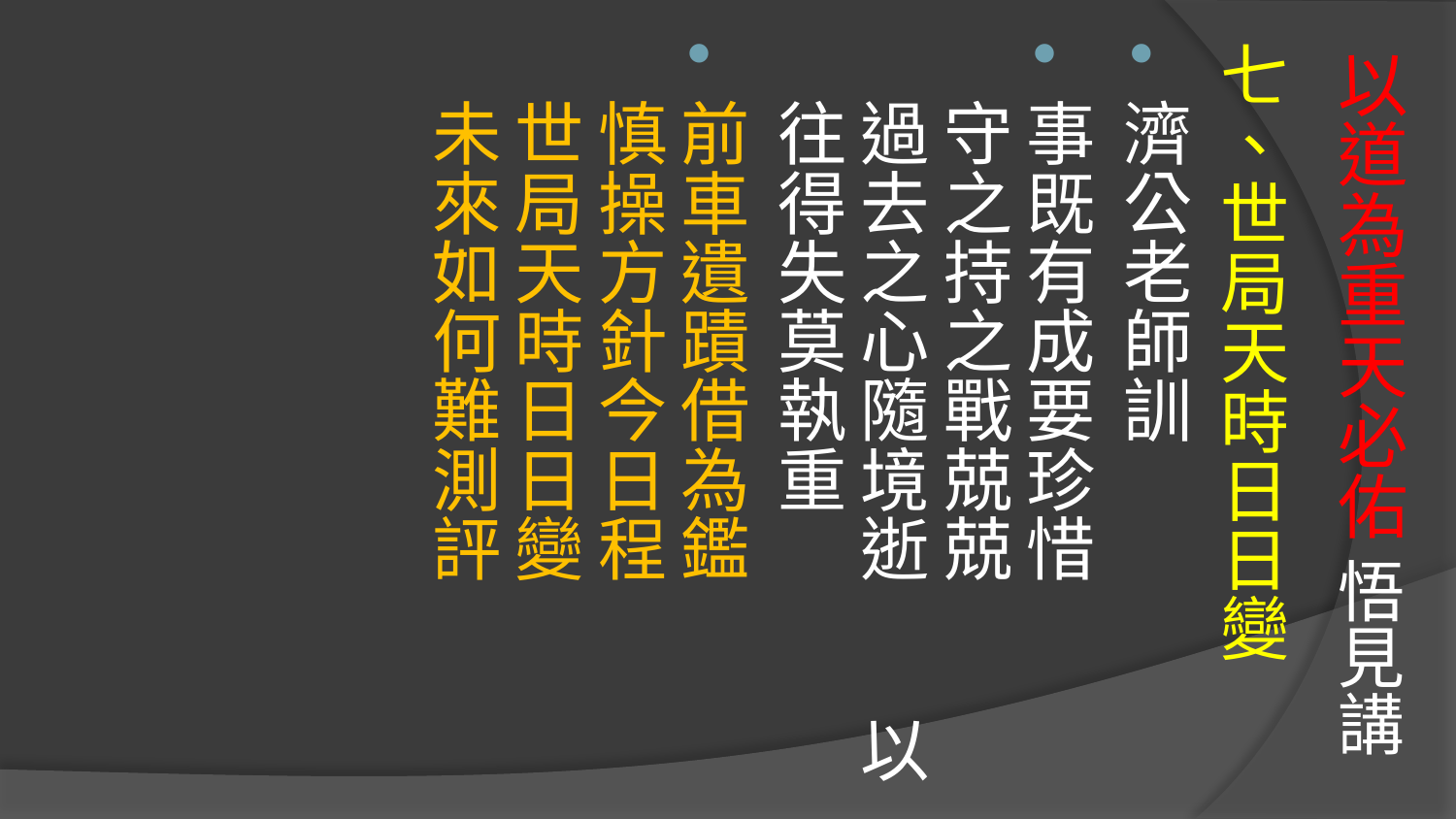

# 以道為重天必佑 悟見講
七、世局天時日日變
濟公老師訓
事既有成要珍惜　       守之持之戰兢兢　
過去之心隨境逝　    以往得失莫執重
前車遺蹟借為鑑　     慎操方針今日程　
世局天時日日變　     未來如何難測評